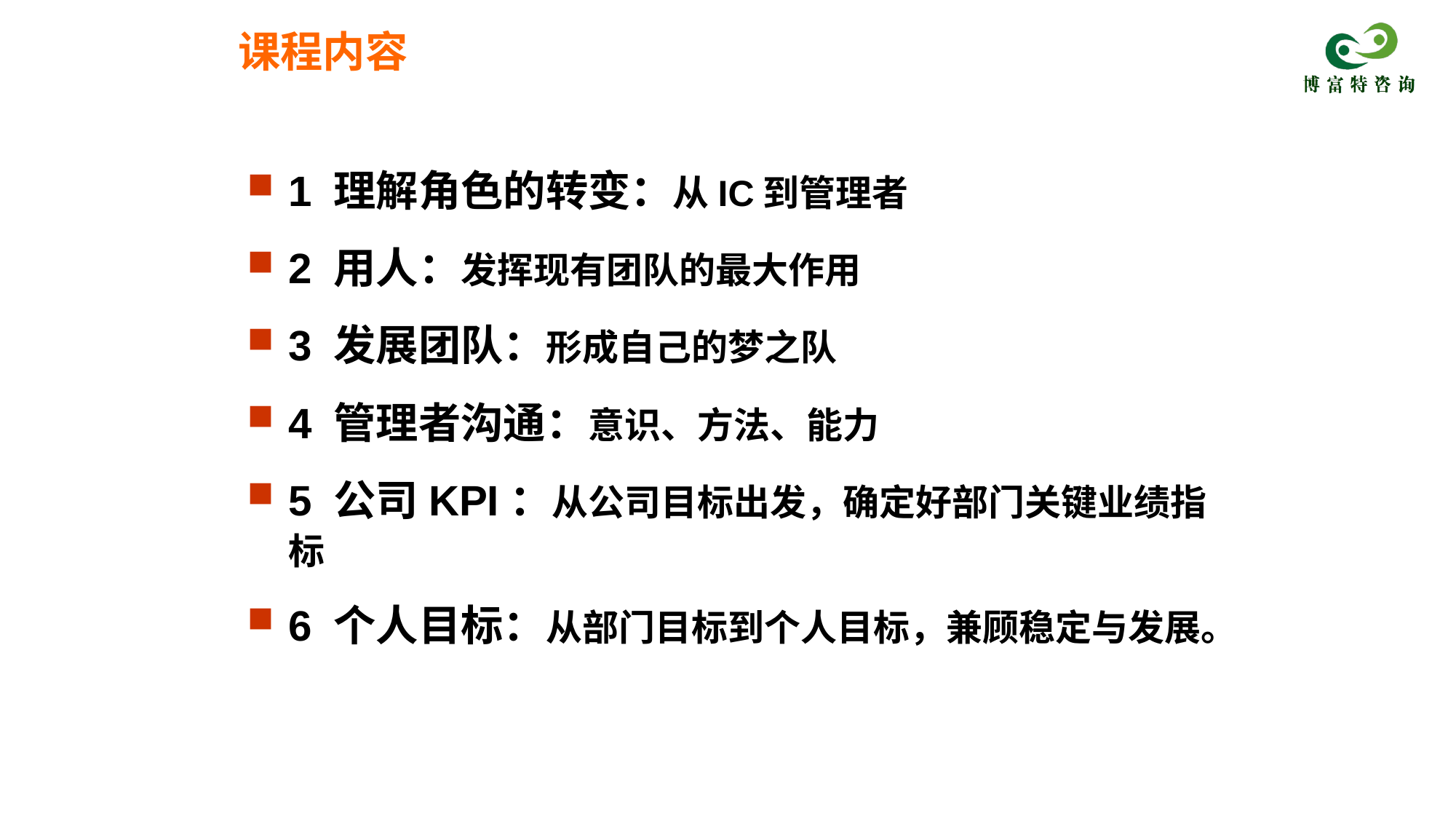

课程内容
1 理解角色的转变：从IC到管理者
2 用人：发挥现有团队的最大作用
3 发展团队：形成自己的梦之队
4 管理者沟通：意识、方法、能力
5 公司KPI：从公司目标出发，确定好部门关键业绩指标
6 个人目标：从部门目标到个人目标，兼顾稳定与发展。